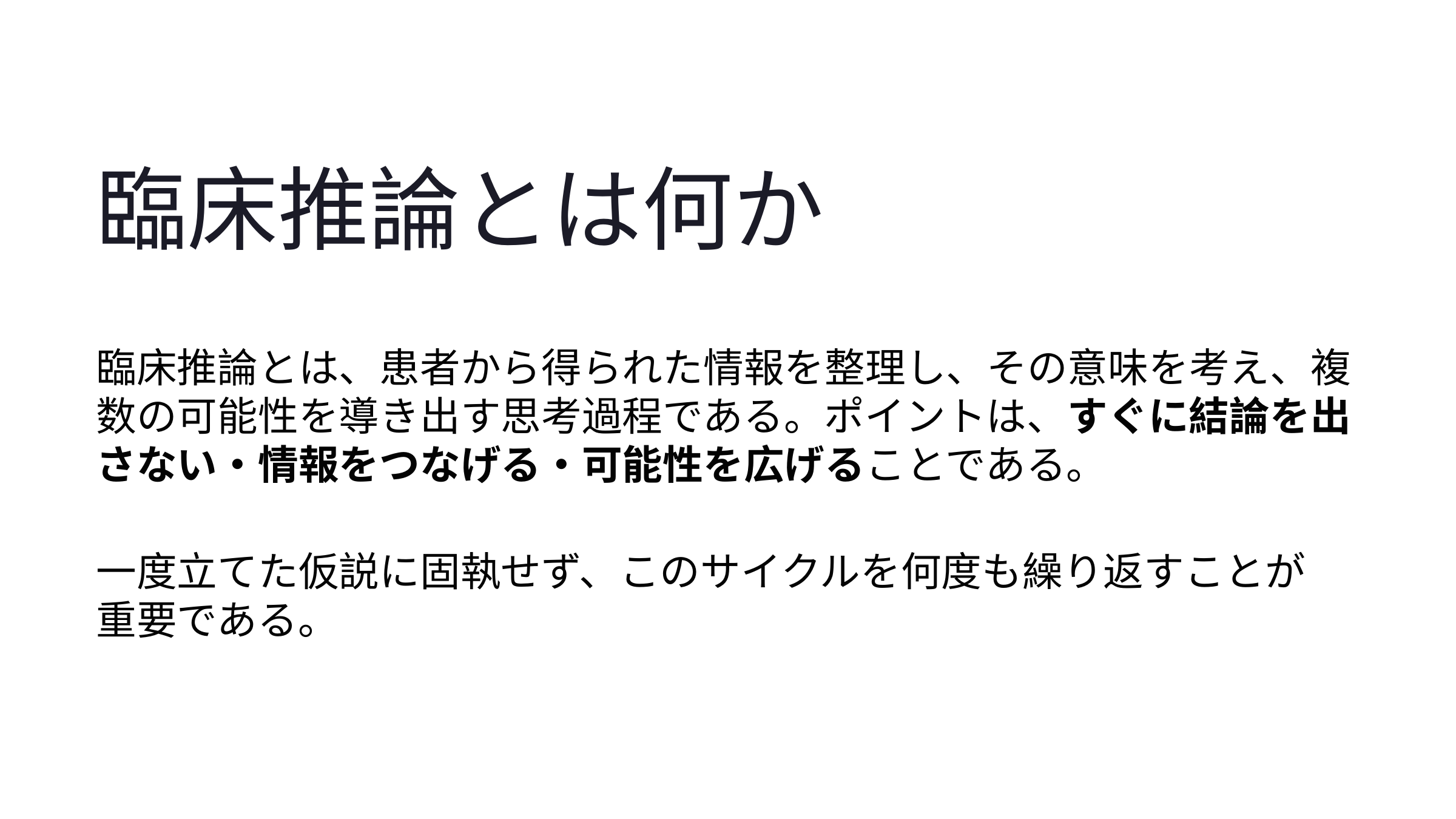

臨床推論とは何か
臨床推論とは、患者から得られた情報を整理し、その意味を考え、複数の可能性を導き出す思考過程である。ポイントは、すぐに結論を出さない・情報をつなげる・可能性を広げることである。
一度立てた仮説に固執せず、このサイクルを何度も繰り返すことが
重要である。